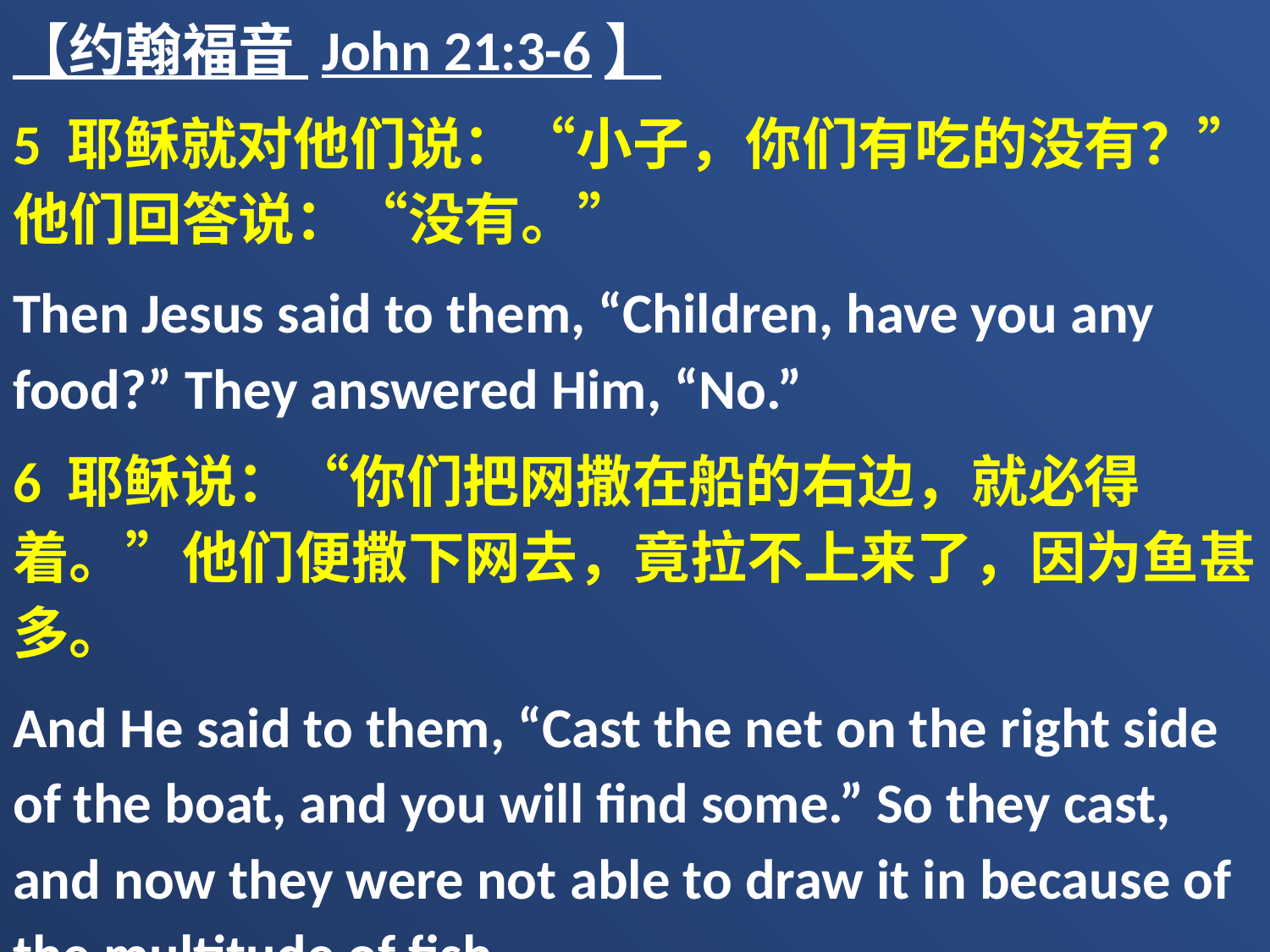

【约翰福音 John 21:3-6】
5 耶稣就对他们说：“小子，你们有吃的没有？”他们回答说：“没有。”
Then Jesus said to them, “Children, have you any food?” They answered Him, “No.”
6 耶稣说：“你们把网撒在船的右边，就必得着。”他们便撒下网去，竟拉不上来了，因为鱼甚多。
And He said to them, “Cast the net on the right side of the boat, and you will find some.” So they cast, and now they were not able to draw it in because of the multitude of fish.